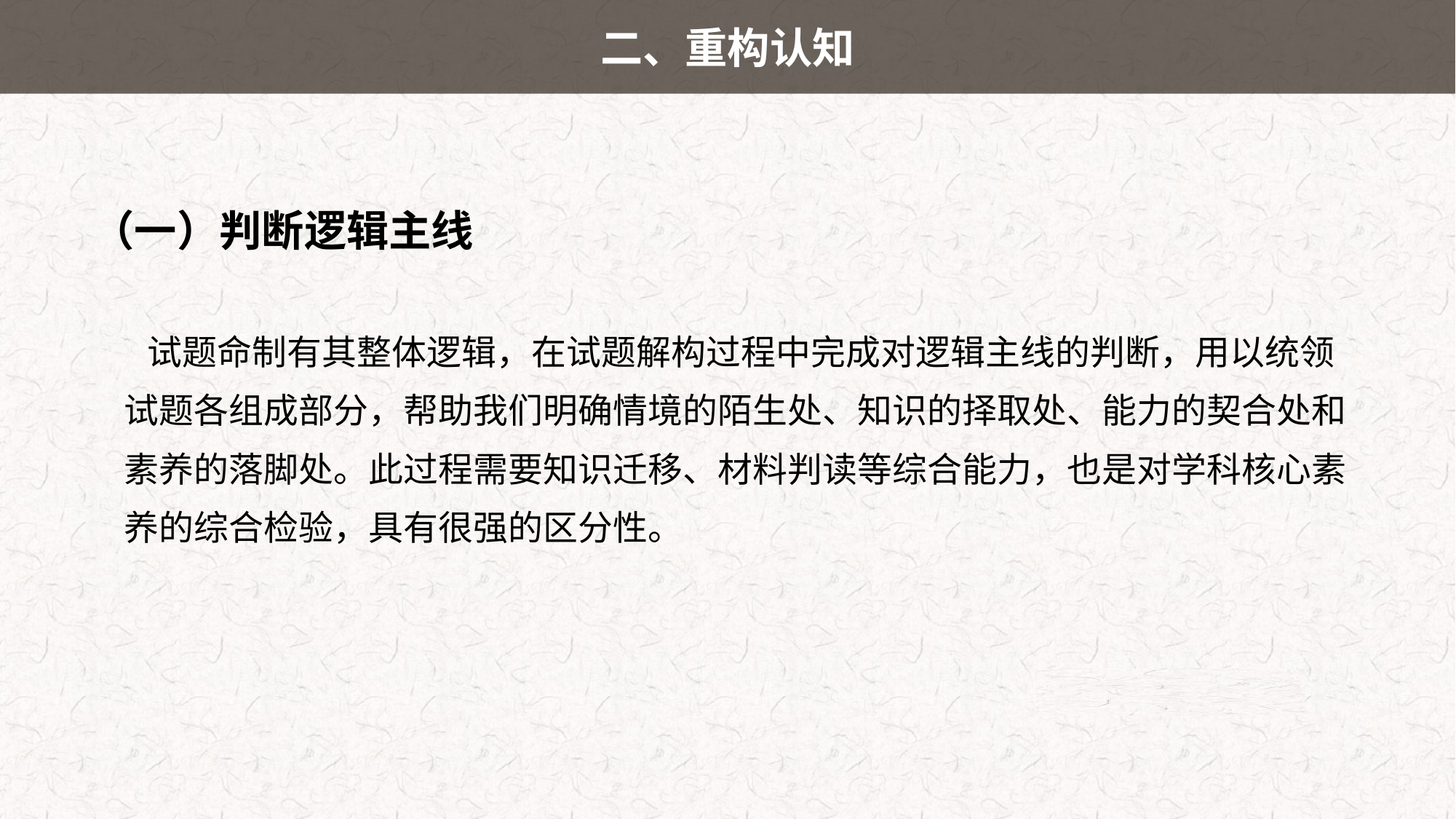

二、重构认知
（一）判断逻辑主线

      试题命制有其整体逻辑，在试题解构过程中完成对逻辑主线的判断，用以统领试题各组成部分，帮助我们明确情境的陌生处、知识的择取处、能力的契合处和素养的落脚处。此过程需要知识迁移、材料判读等综合能力，也是对学科核心素养的综合检验，具有很强的区分性。